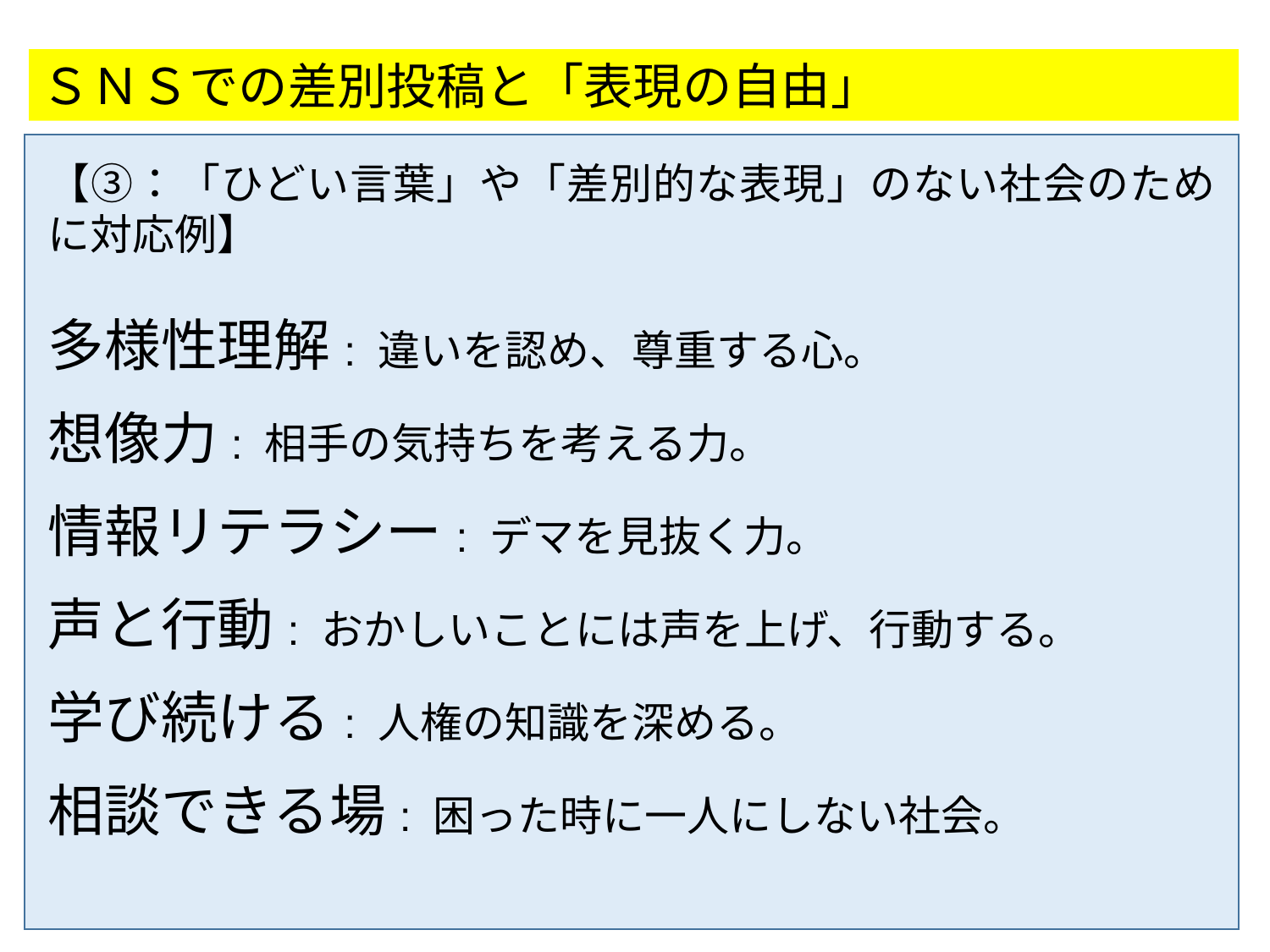

ＳＮＳでの差別投稿と「表現の自由」

【③：「ひどい言葉」や「差別的な表現」のない社会のために対応例】

多様性理解: 違いを認め、尊重する心。

想像力: 相手の気持ちを考える力。

情報リテラシー: デマを見抜く力。

声と行動: おかしいことには声を上げ、行動する。

学び続ける: 人権の知識を深める。

相談できる場: 困った時に一人にしない社会。